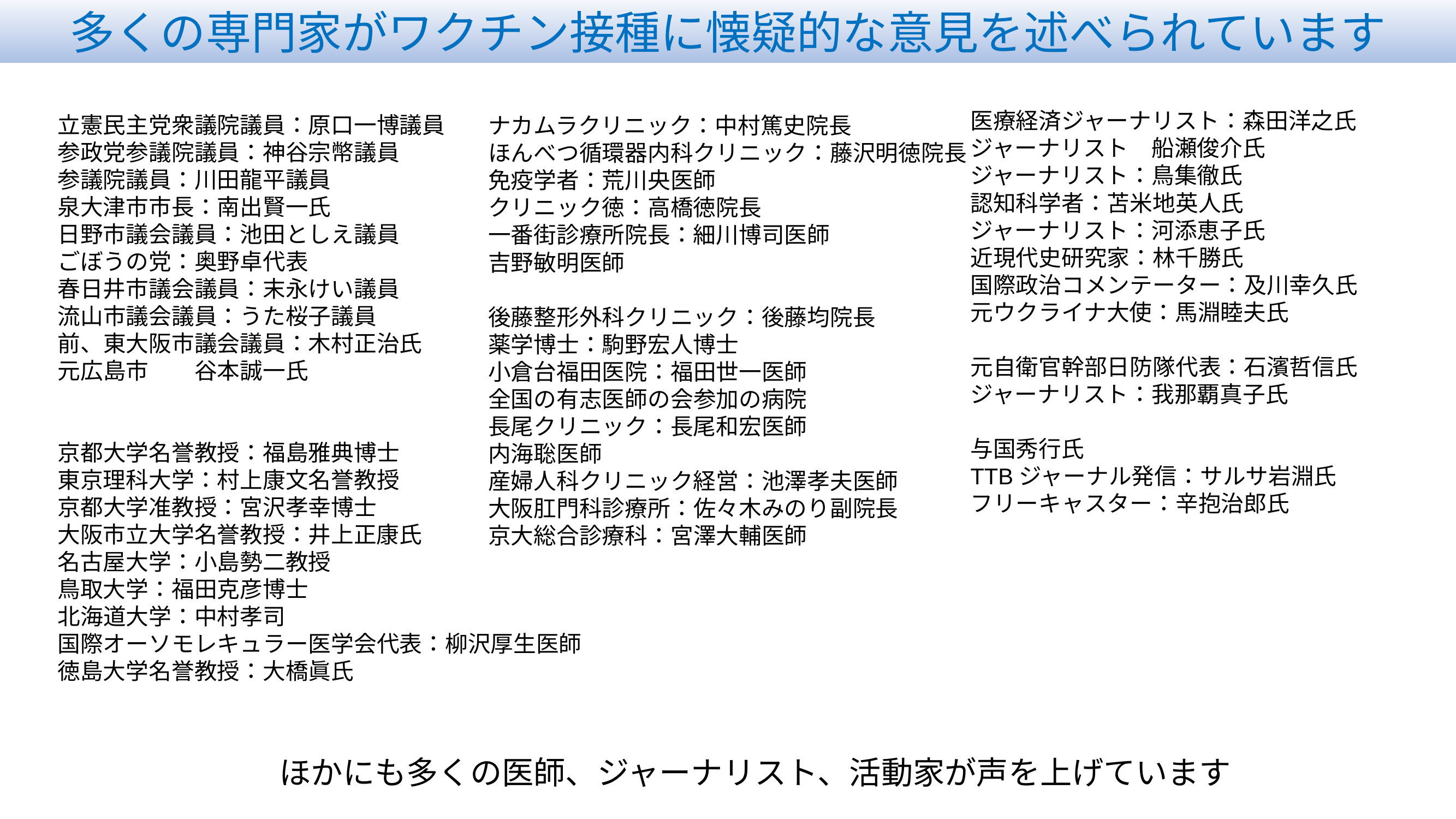

多くの専門家がワクチン接種に懐疑的な意見を述べられています

ナカムラクリニック：中村篤史院長
ほんべつ循環器内科クリニック：藤沢明徳院長
免疫学者：荒川央医師
クリニック徳：高橋徳院長
一番街診療所院長：細川博司医師
吉野敏明医師

後藤整形外科クリニック：後藤均院長
薬学博士：駒野宏人博士
小倉台福田医院：福田世一医師
全国の有志医師の会参加の病院
長尾クリニック：長尾和宏医師
内海聡医師
産婦人科クリニック経営：池澤孝夫医師
大阪肛門科診療所：佐々木みのり副院長
京大総合診療科：宮澤大輔医師

立憲民主党衆議院議員：原口一博議員
参政党参議院議員：神谷宗幣議員
参議院議員：川田龍平議員
泉大津市市長：南出賢一氏
日野市議会議員：池田としえ議員
ごぼうの党：奥野卓代表
春日井市議会議員：末永けい議員
流山市議会議員：うた桜子議員
前、東大阪市議会議員：木村正治氏
元広島市　　谷本誠一氏

京都大学名誉教授：福島雅典博士
東京理科大学：村上康文名誉教授
京都大学准教授：宮沢孝幸博士
大阪市立大学名誉教授：井上正康氏
名古屋大学：小島勢二教授
鳥取大学：福田克彦博士
北海道大学：中村孝司
国際オーソモレキュラー医学会代表：柳沢厚生医師
徳島大学名誉教授：大橋眞氏

医療経済ジャーナリスト：森田洋之氏
ジャーナリスト　船瀬俊介氏
ジャーナリスト：鳥集徹氏
認知科学者：苫米地英人氏
ジャーナリスト：河添恵子氏
近現代史研究家：林千勝氏
国際政治コメンテーター：及川幸久氏
元ウクライナ大使：馬淵睦夫氏

元自衛官幹部日防隊代表：石濱哲信氏
ジャーナリスト：我那覇真子氏

与国秀行氏
TTBジャーナル発信：サルサ岩淵氏
フリーキャスター：辛抱治郎氏

ほかにも多くの医師、ジャーナリスト、活動家が声を上げています